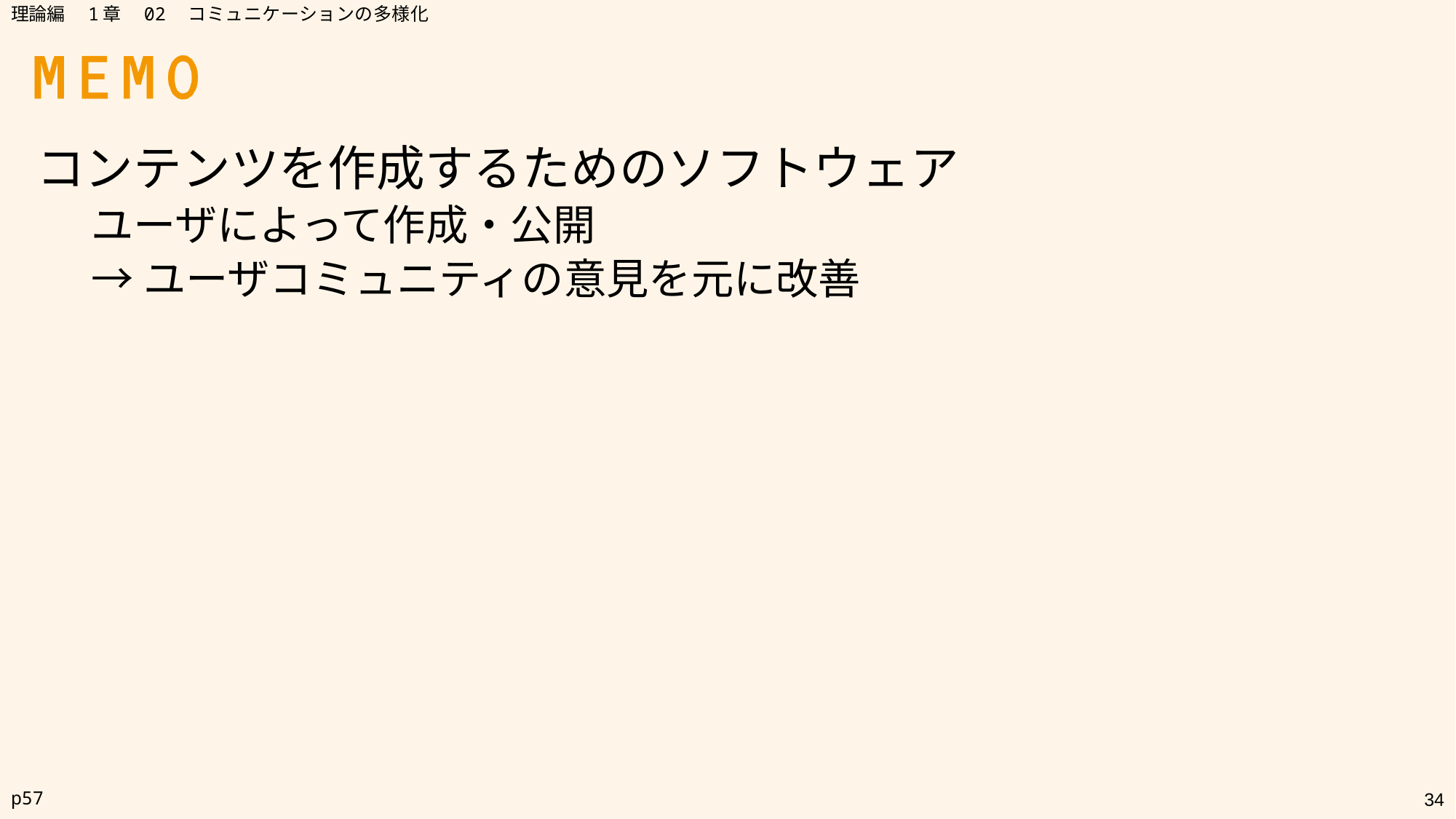

理論編　1章　02　コミュニケーションの多様化

コンテンツを作成するためのソフトウェア
ユーザによって作成・公開
→ユーザコミュニティの意見を元に改善
p57
34